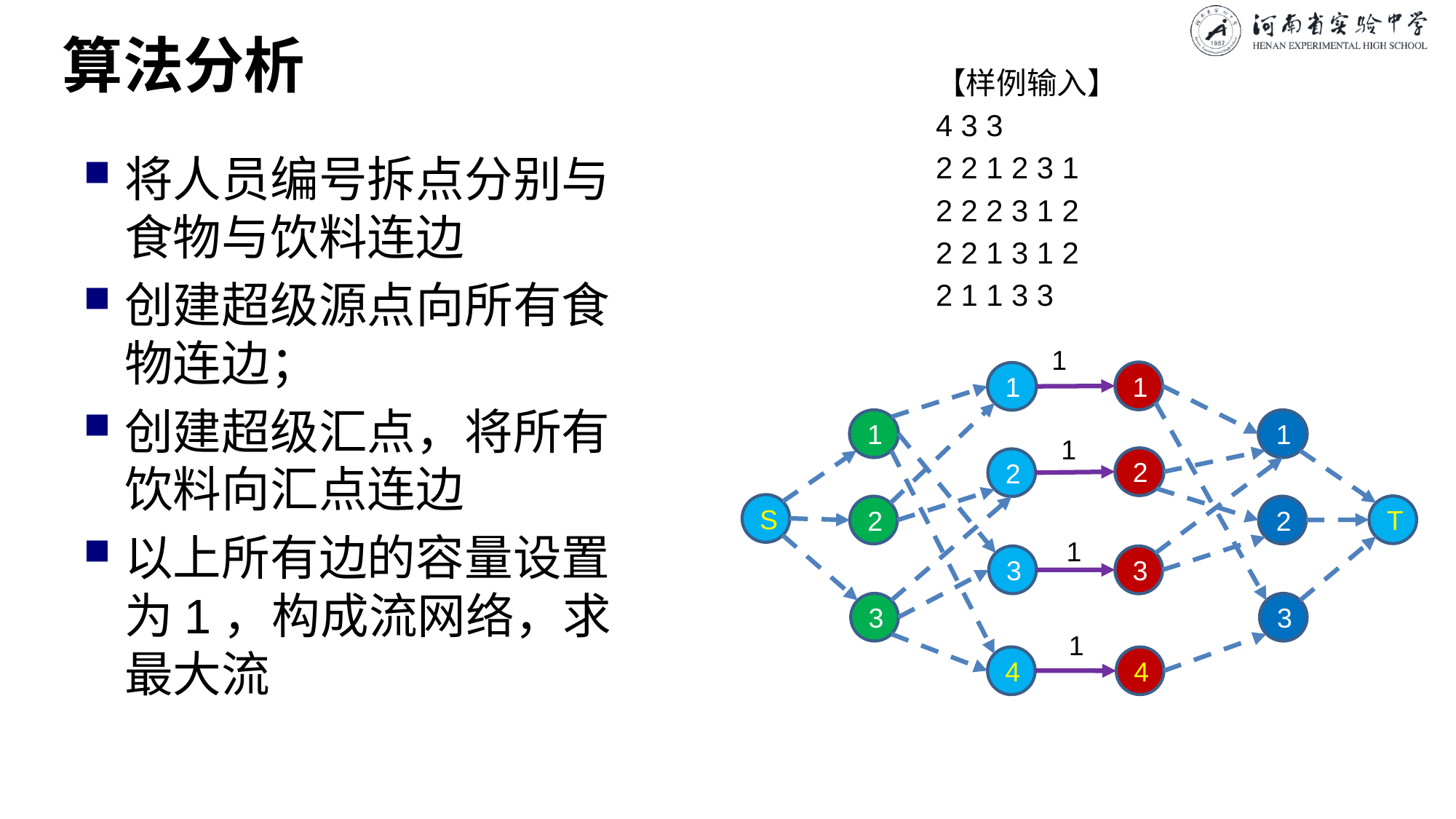

# 算法分析
【样例输入】
4 3 3
2 2 1 2 3 1
2 2 2 3 1 2
2 2 1 3 1 2
2 1 1 3 3
将人员编号拆点分别与食物与饮料连边
创建超级源点向所有食物连边；
创建超级汇点，将所有饮料向汇点连边
以上所有边的容量设置为1，构成流网络，求最大流
1
1
1
1
1
1
2
2
S
T
2
2
1
3
3
3
3
1
4
4